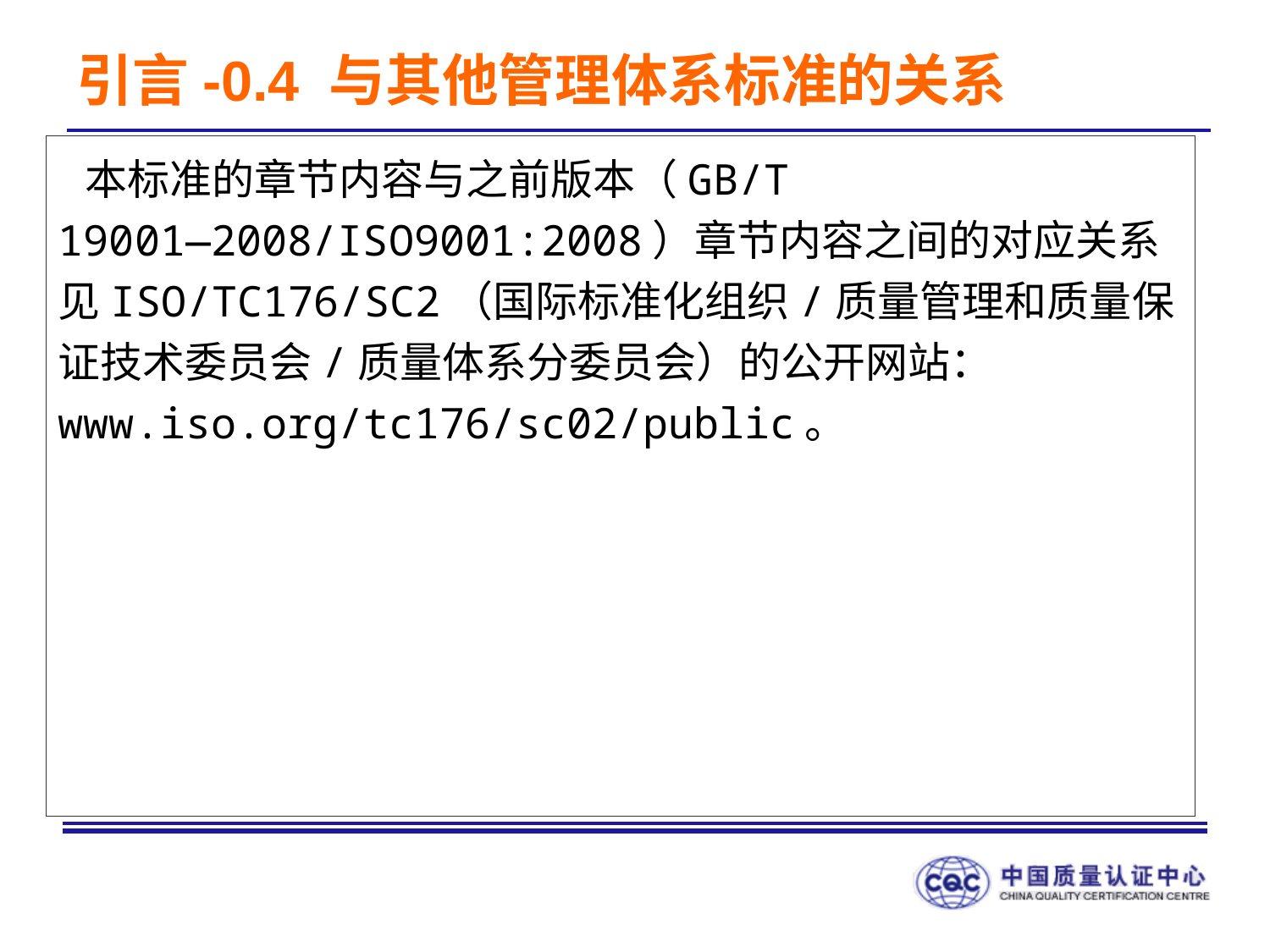

引言-0.4 与其他管理体系标准的关系
   本标准的章节内容与之前版本（GB/T 19001—2008/ISO9001:2008）章节内容之间的对应关系见ISO/TC176/SC2（国际标准化组织/质量管理和质量保证技术委员会/质量体系分委员会）的公开网站：www.iso.org/tc176/sc02/public。